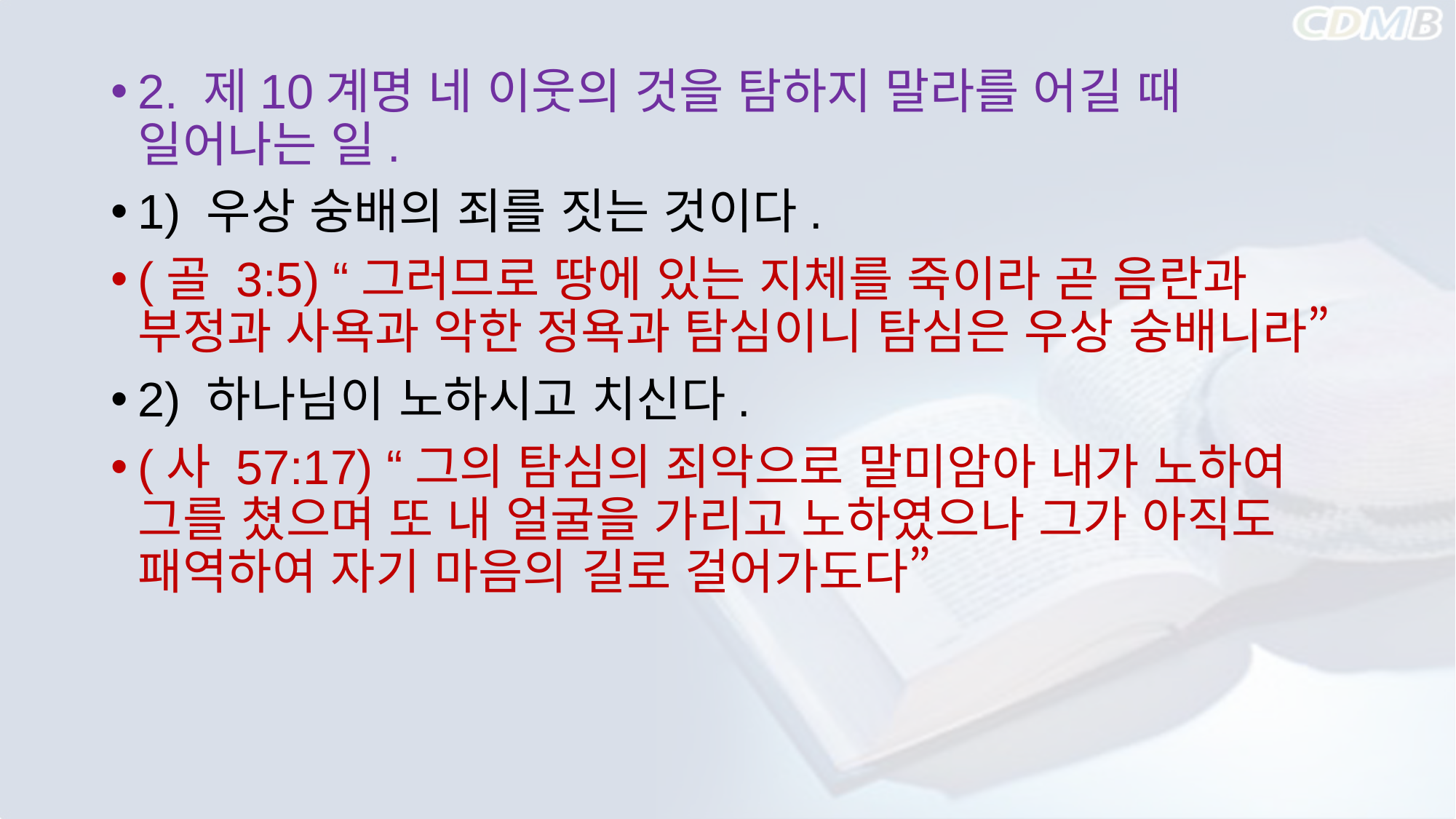

#
2. 제10계명 네 이웃의 것을 탐하지 말라를 어길 때 일어나는 일.
1) 우상 숭배의 죄를 짓는 것이다.
(골 3:5) “그러므로 땅에 있는 지체를 죽이라 곧 음란과 부정과 사욕과 악한 정욕과 탐심이니 탐심은 우상 숭배니라”
2) 하나님이 노하시고 치신다.
(사 57:17) “그의 탐심의 죄악으로 말미암아 내가 노하여 그를 쳤으며 또 내 얼굴을 가리고 노하였으나 그가 아직도 패역하여 자기 마음의 길로 걸어가도다”